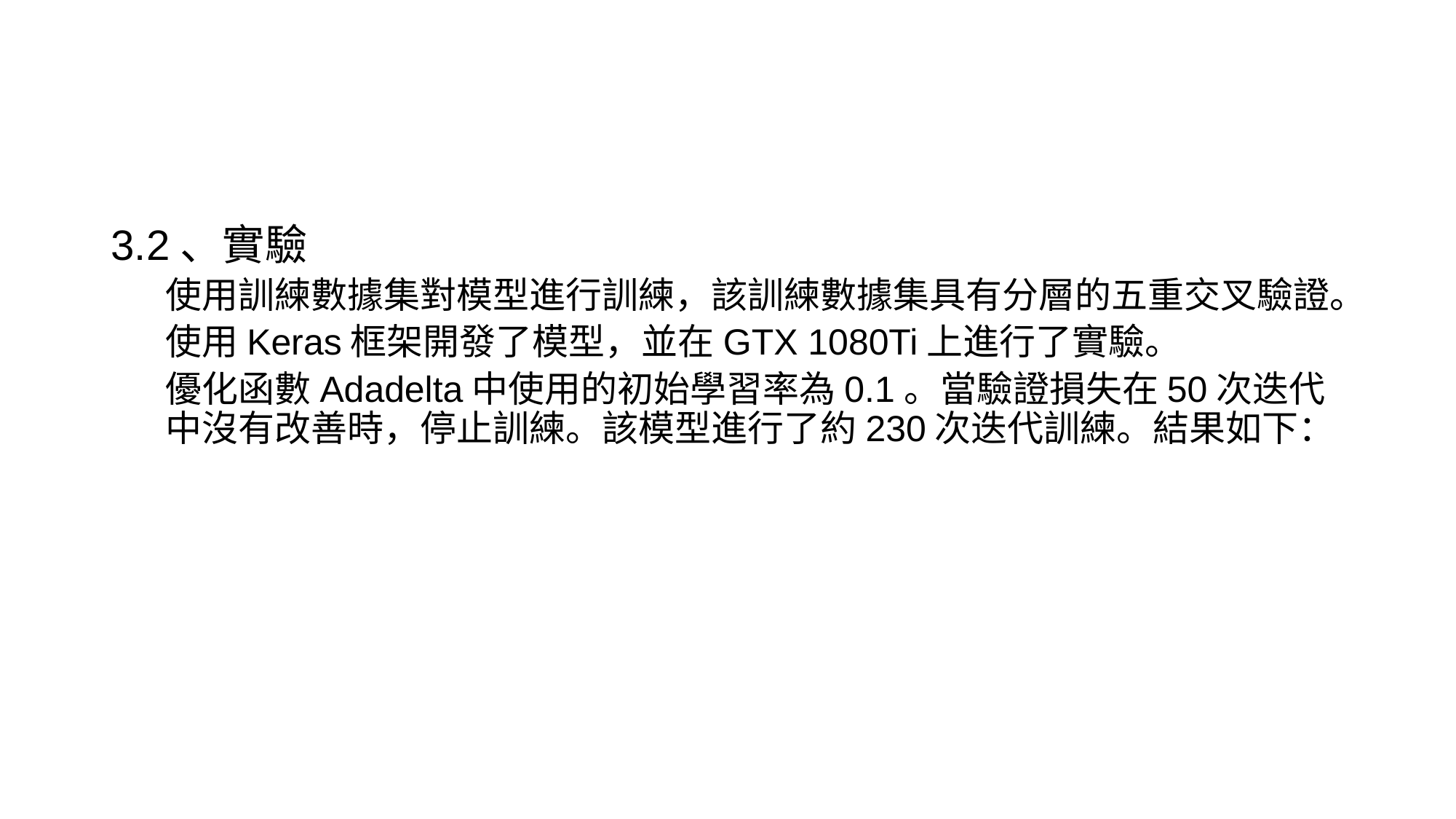

#
3.2、實驗
使用訓練數據集對模型進行訓練，該訓練數據集具有分層的五重交叉驗證。
使用Keras框架開發了模型，並在GTX 1080Ti上進行了實驗。
優化函數Adadelta中使用的初始學習率為0.1。當驗證損失在50次迭代中沒有改善時，停止訓練。該模型進行了約230次迭代訓練。結果如下：